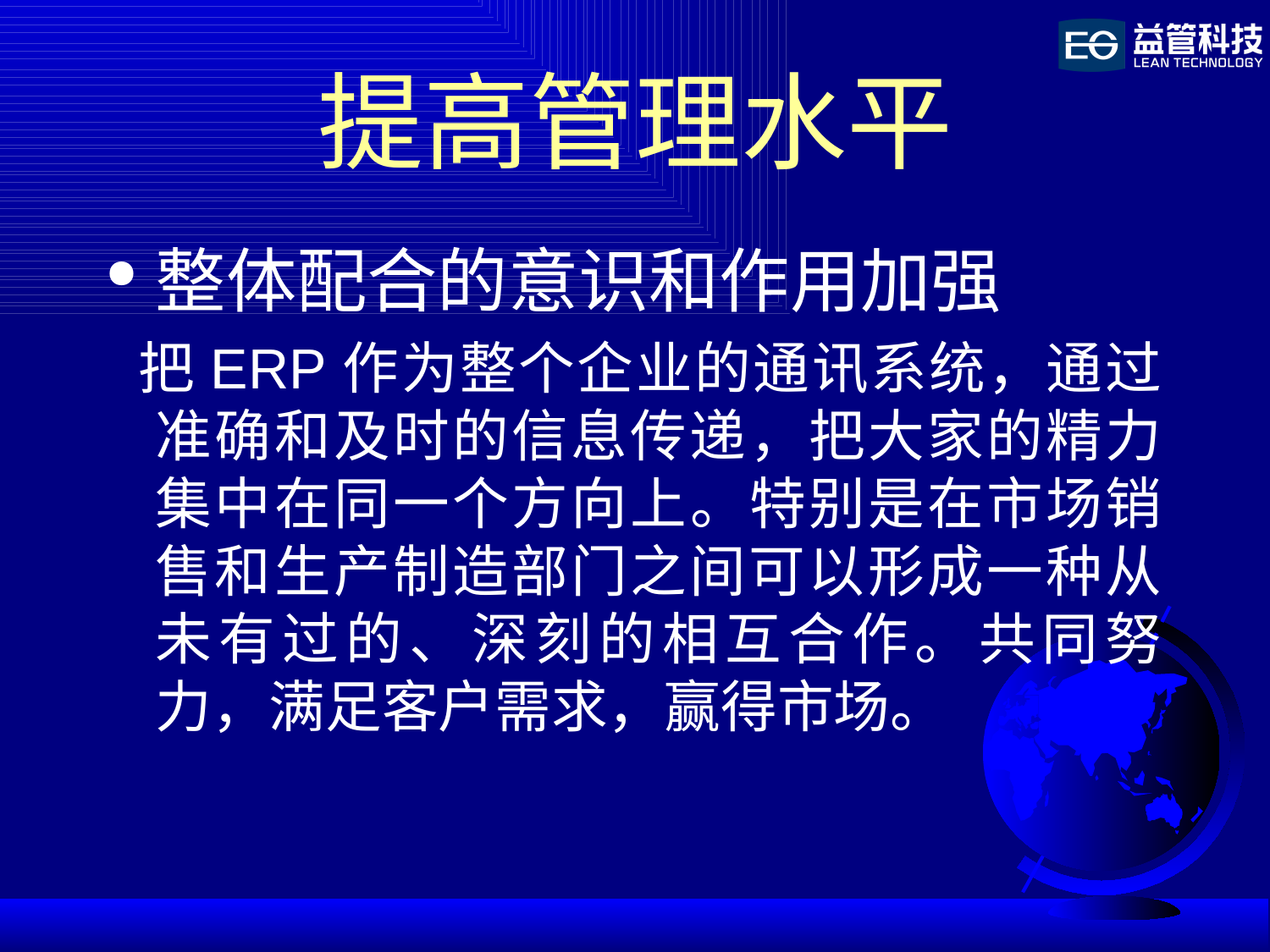

# 提高管理水平
整体配合的意识和作用加强
 把ERP作为整个企业的通讯系统，通过准确和及时的信息传递，把大家的精力集中在同一个方向上。特别是在市场销售和生产制造部门之间可以形成一种从未有过的、深刻的相互合作。共同努力，满足客户需求，赢得市场。
22